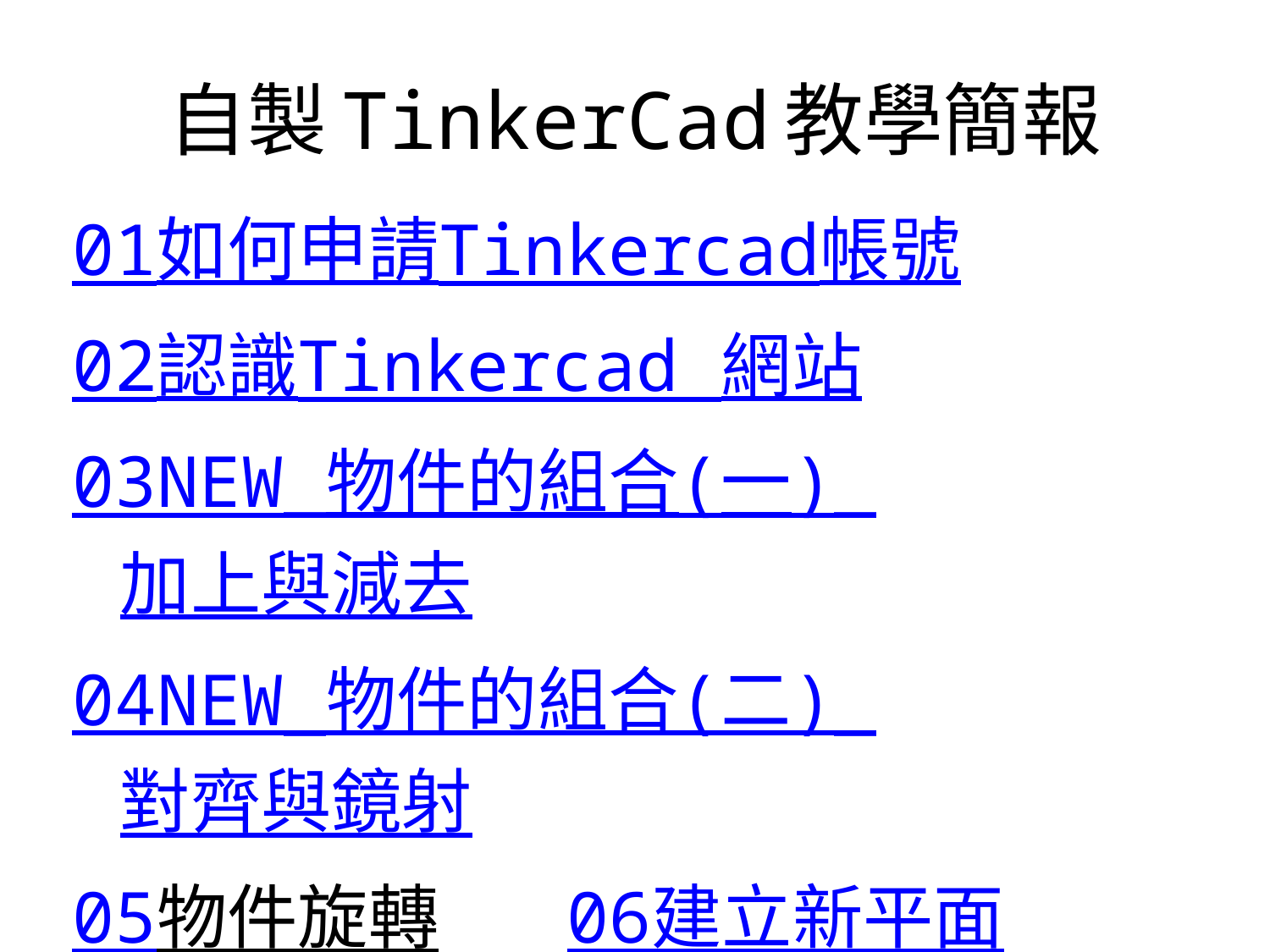

# 自製TinkerCad教學簡報
01如何申請Tinkercad帳號
02認識Tinkercad 網站
03NEW_物件的組合(一)_加上與減去
04NEW_物件的組合(二)_對齊與鏡射
05物件旋轉       06建立新平面
07尺規的應用     08物件匯入
09匯出模型